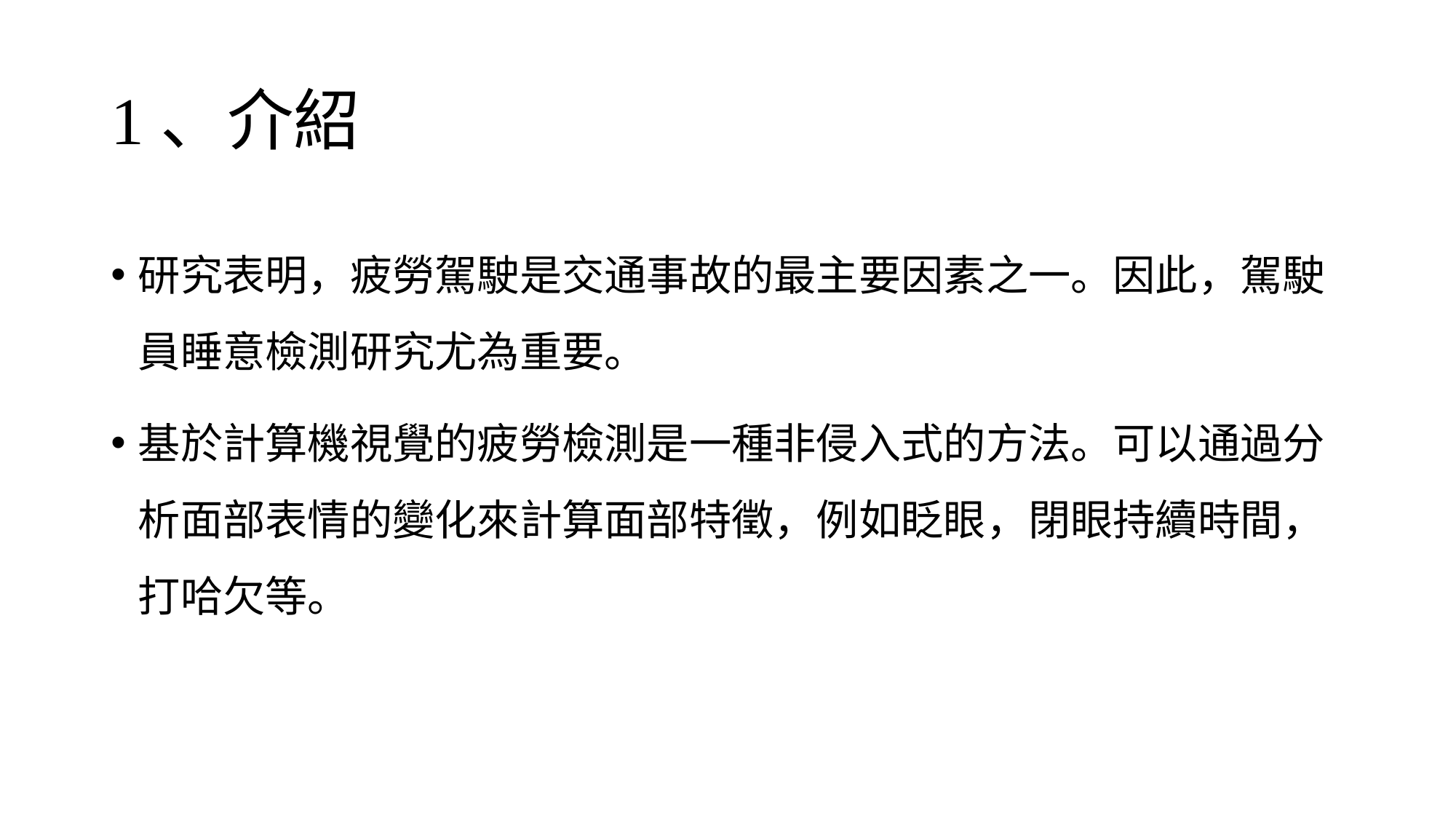

# 1、介紹
研究表明，疲勞駕駛是交通事故的最主要因素之一。因此，駕駛員睡意檢測研究尤為重要。
基於計算機視覺的疲勞檢測是一種非侵入式的方法。可以通過分析面部表情的變化來計算面部特徵，例如眨眼，閉眼持續時間，打哈欠等。